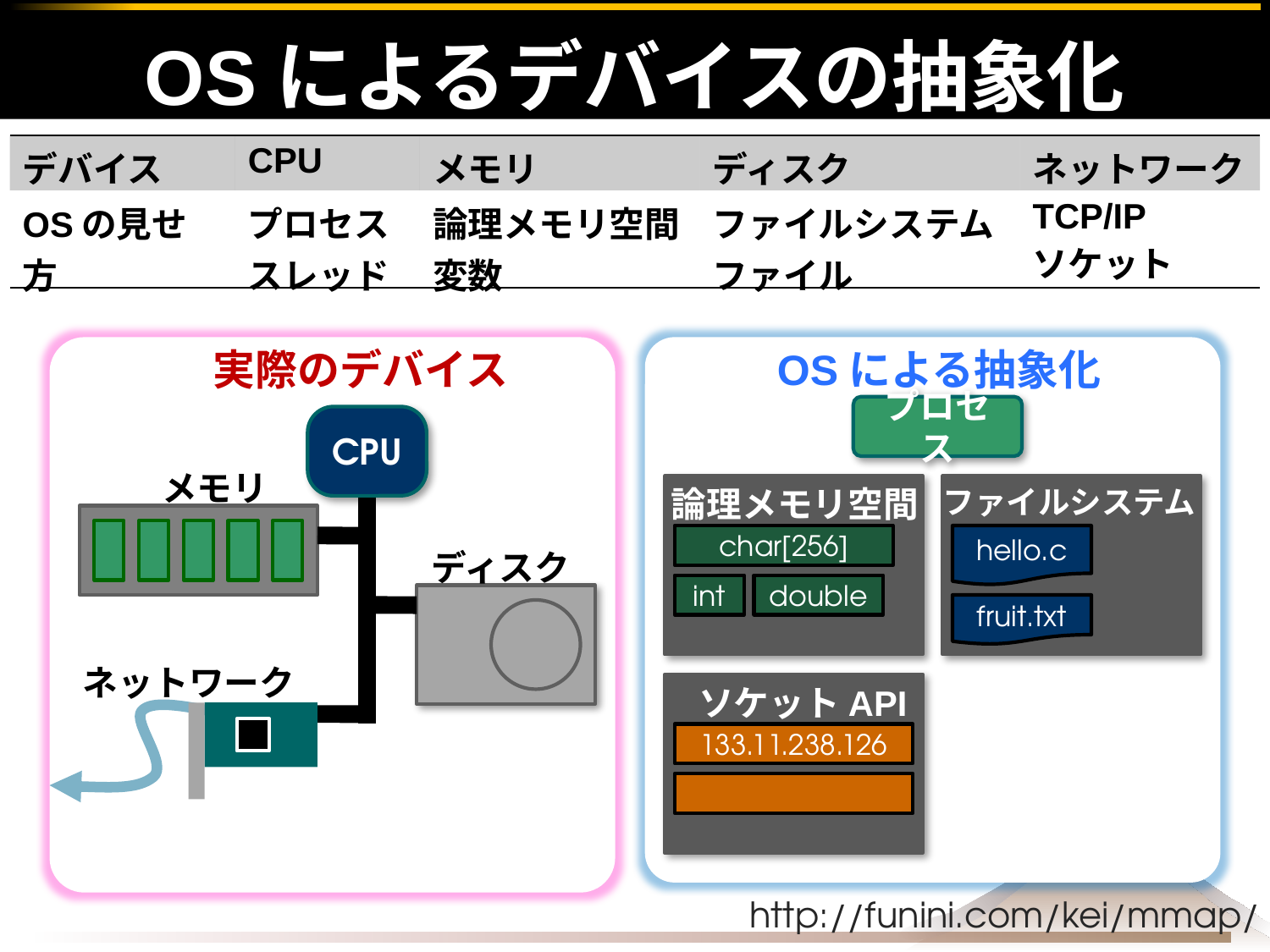

# OSによるデバイスの抽象化
| デバイス | CPU | メモリ | ディスク | ネットワーク |
| --- | --- | --- | --- | --- |
| OSの見せ方 | プロセス スレッド | 論理メモリ空間 変数 | ファイルシステム ファイル | TCP/IP ソケット |

実際のデバイス
OSによる抽象化

プロセス
CPU
メモリ
論理メモリ空間

ファイルシステム

char[256]
hello.c
ディスク
int
double

fruit.txt
ネットワーク

ソケットAPI

133.11.238.126